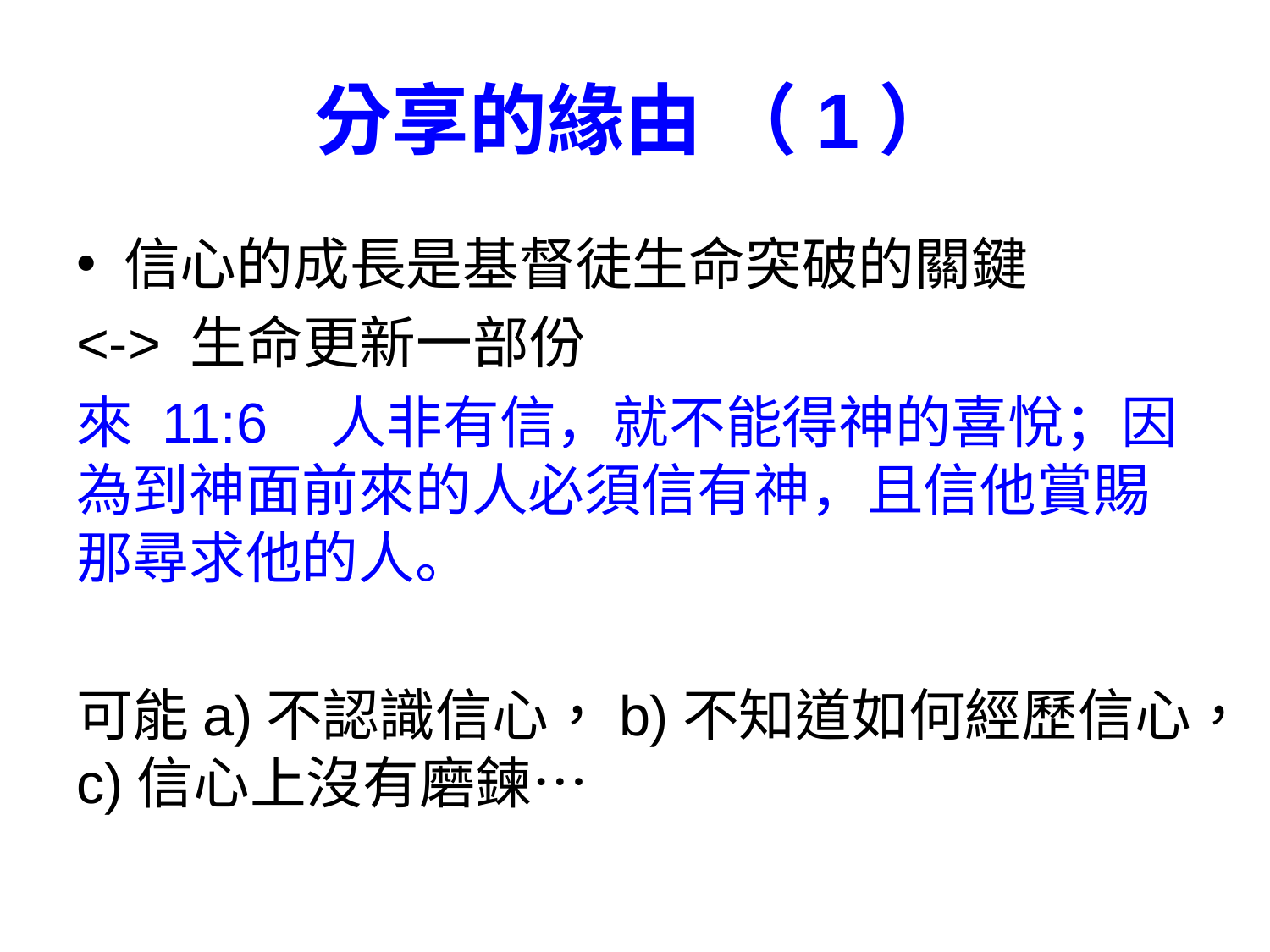

# 分享的緣由 （1）
信心的成長是基督徒生命突破的關鍵
<-> 生命更新一部份
來 11:6	人非有信，就不能得神的喜悅；因為到神面前來的人必須信有神，且信他賞賜那尋求他的人。

可能a)不認識信心，b)不知道如何經歷信心，c)信心上沒有磨鍊…